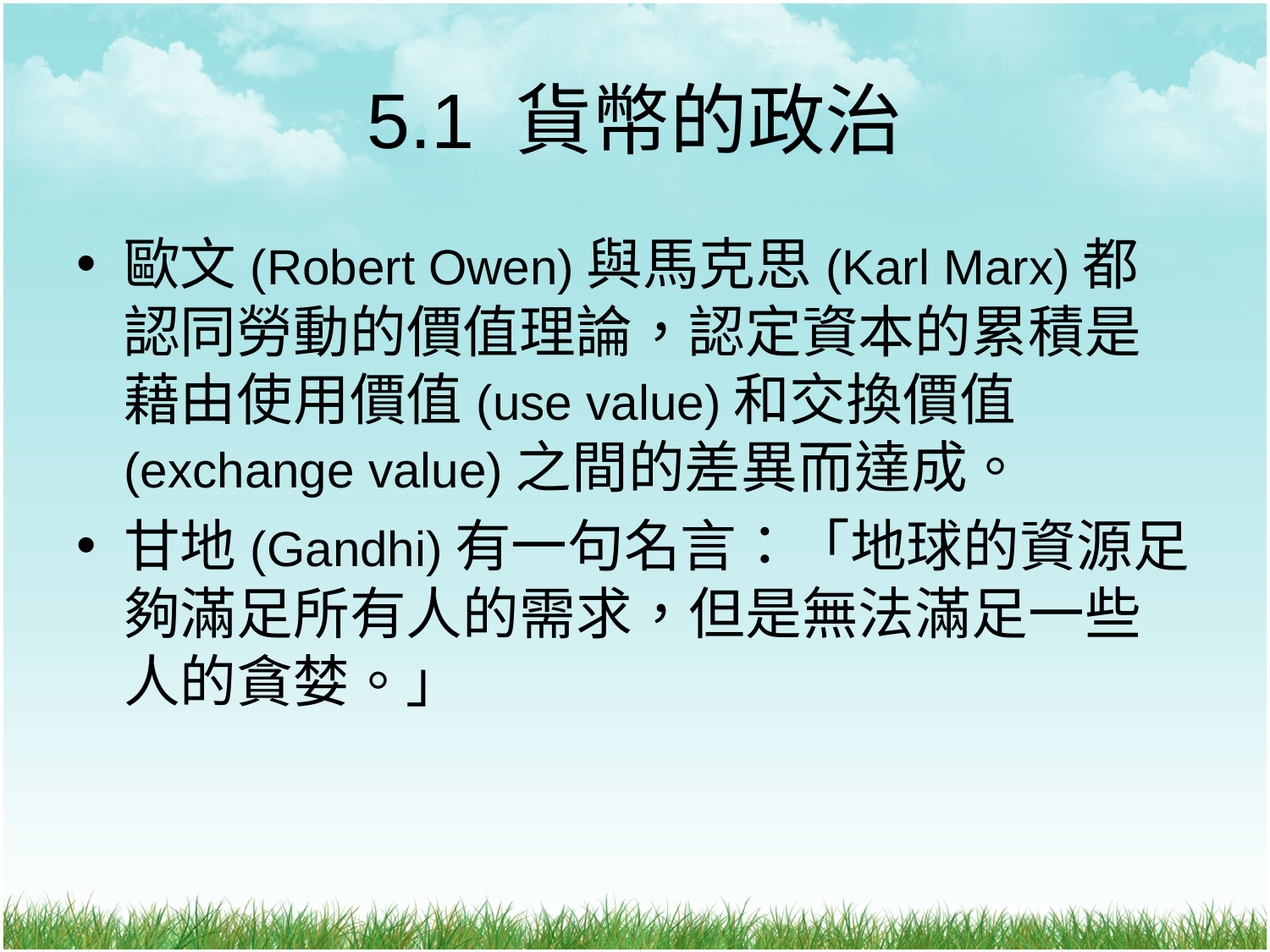

# 5.1 貨幣的政治
歐文(Robert Owen)與馬克思(Karl Marx)都認同勞動的價值理論，認定資本的累積是藉由使用價值(use value)和交換價值(exchange value)之間的差異而達成。
甘地(Gandhi)有一句名言：「地球的資源足夠滿足所有人的需求，但是無法滿足一些人的貪婪。」